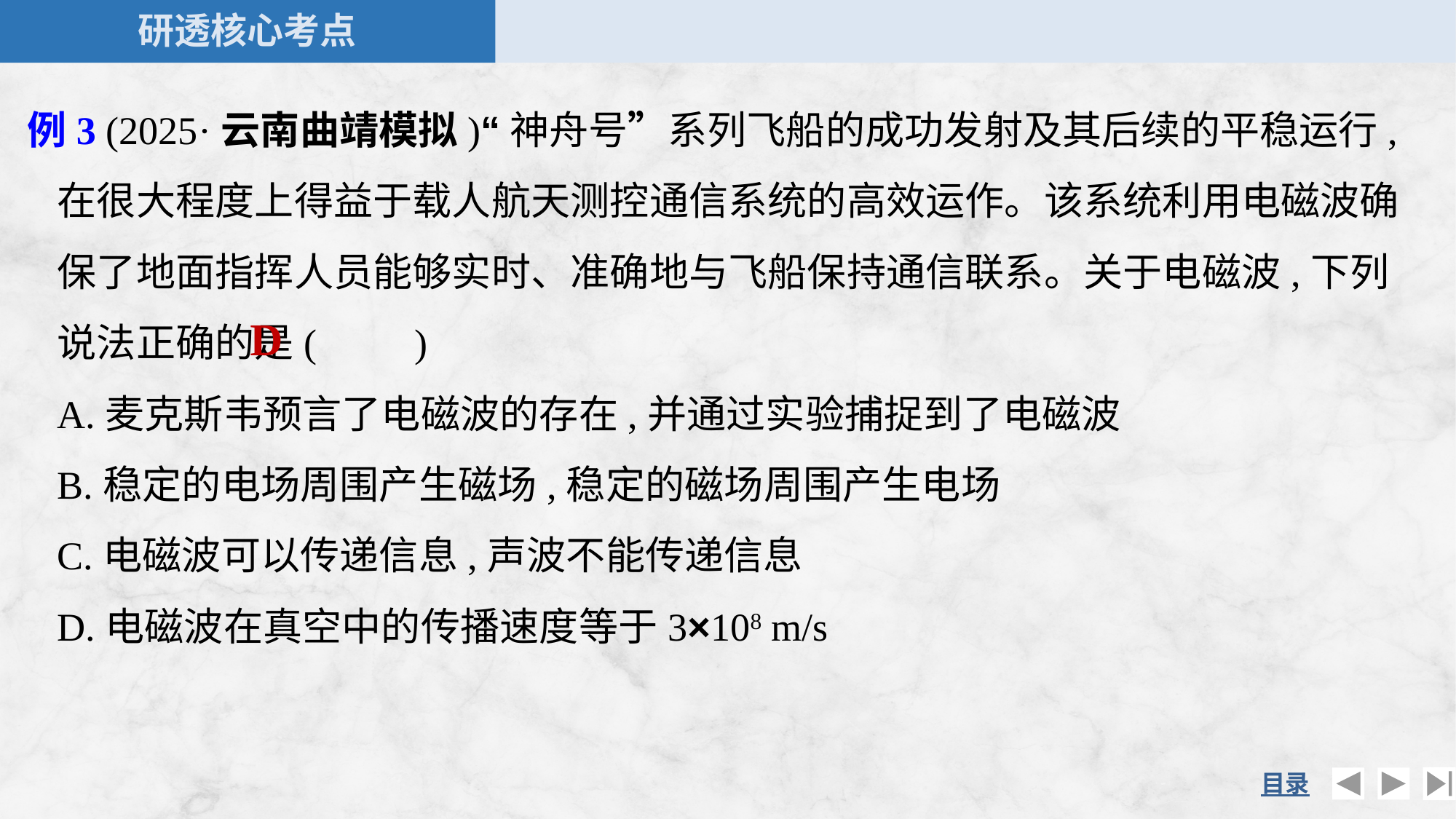

例3 (2025·云南曲靖模拟)“神舟号”系列飞船的成功发射及其后续的平稳运行,在很大程度上得益于载人航天测控通信系统的高效运作。该系统利用电磁波确保了地面指挥人员能够实时、准确地与飞船保持通信联系。关于电磁波,下列说法正确的是(　　)
	A.麦克斯韦预言了电磁波的存在,并通过实验捕捉到了电磁波
	B.稳定的电场周围产生磁场,稳定的磁场周围产生电场
	C.电磁波可以传递信息,声波不能传递信息
	D.电磁波在真空中的传播速度等于3×108 m/s
D